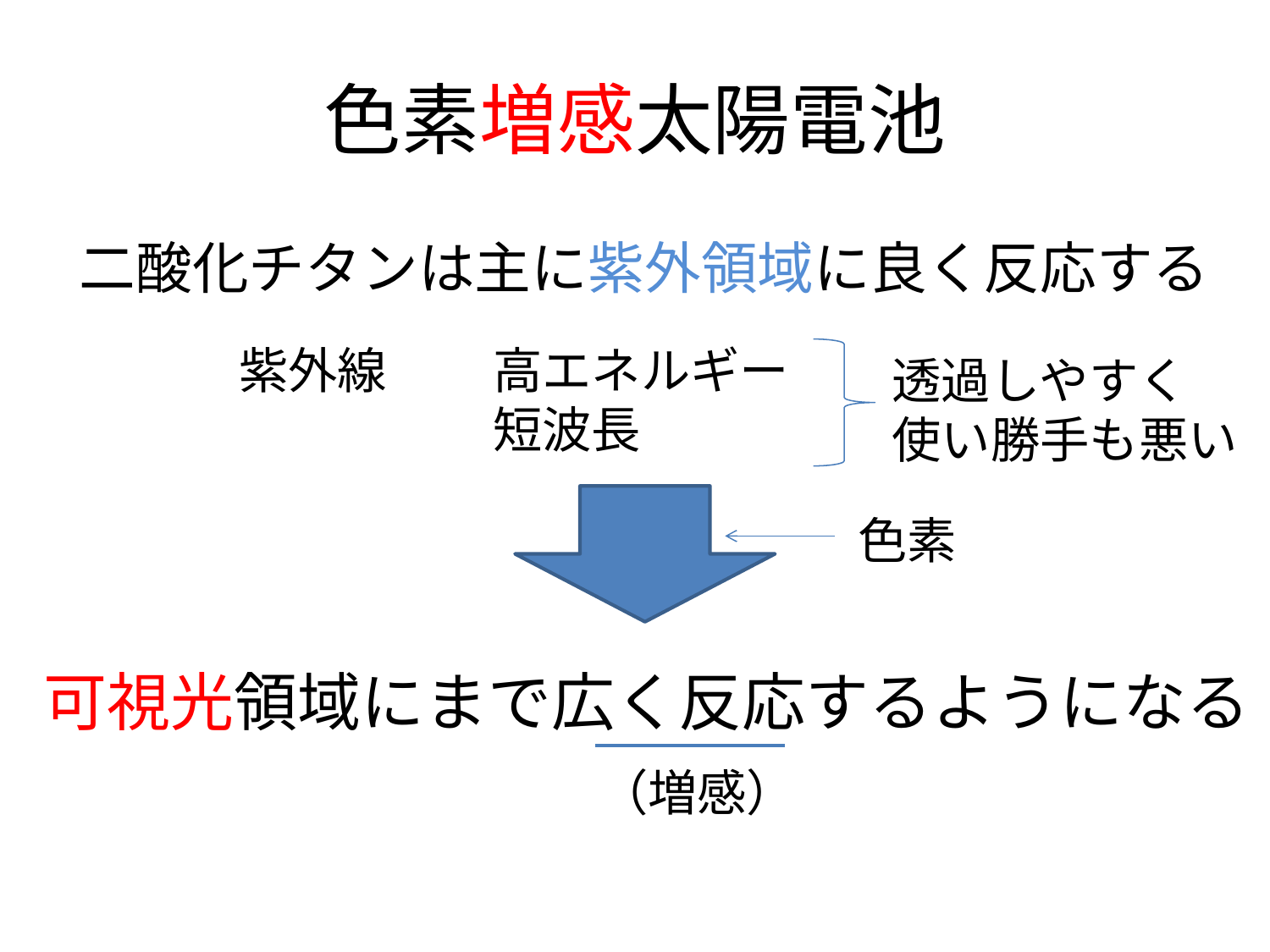

# 色素増感太陽電池
二酸化チタンは主に紫外領域に良く反応する
紫外線	高エネルギー
		短波長

透過しやすく
使い勝手も悪い

色素
可視光領域にまで広く反応するようになる
（増感）